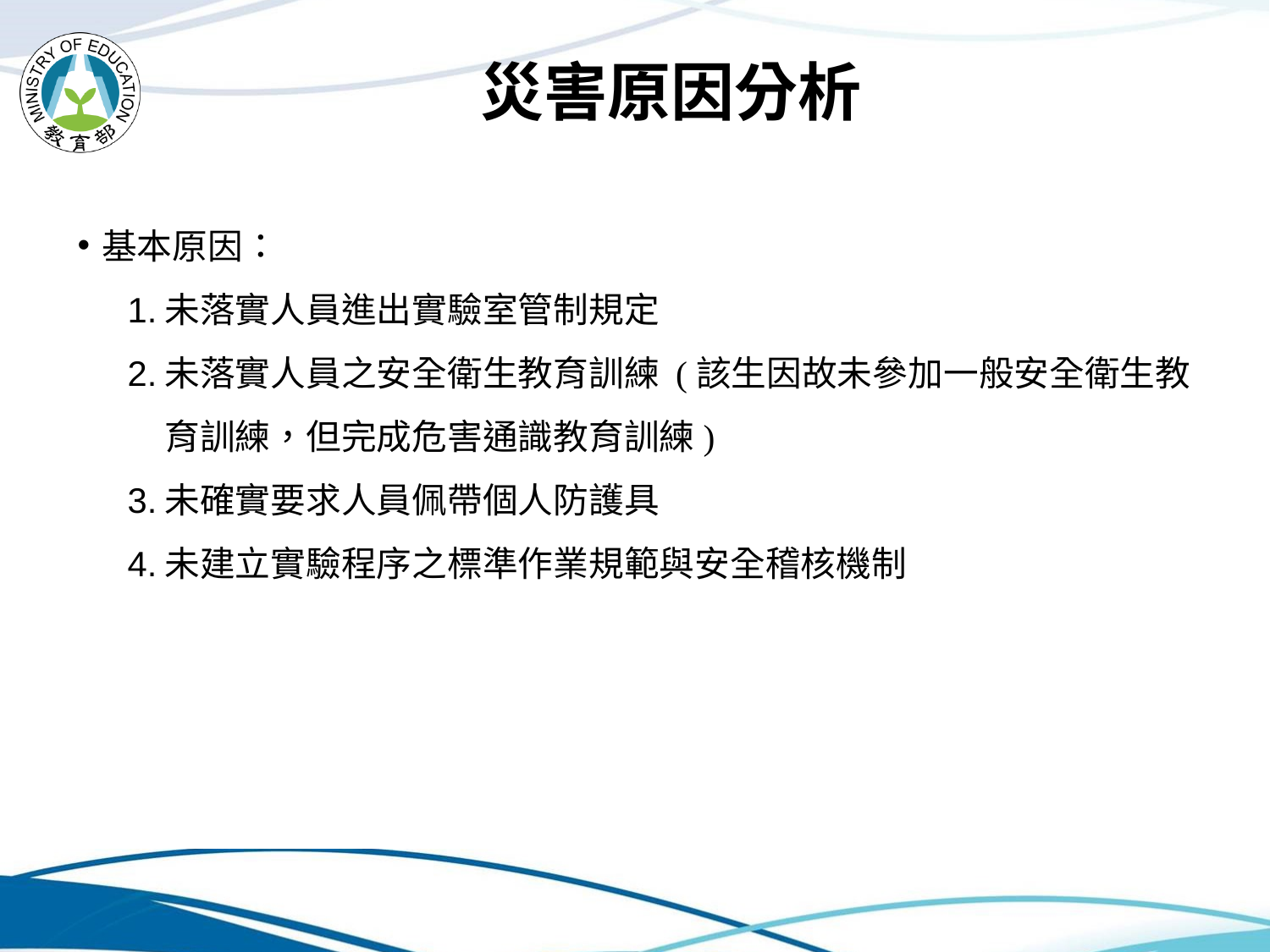

# 災害原因分析
基本原因：
未落實人員進出實驗室管制規定
未落實人員之安全衛生教育訓練 (該生因故未參加一般安全衛生教育訓練，但完成危害通識教育訓練)
未確實要求人員佩帶個人防護具
未建立實驗程序之標準作業規範與安全稽核機制